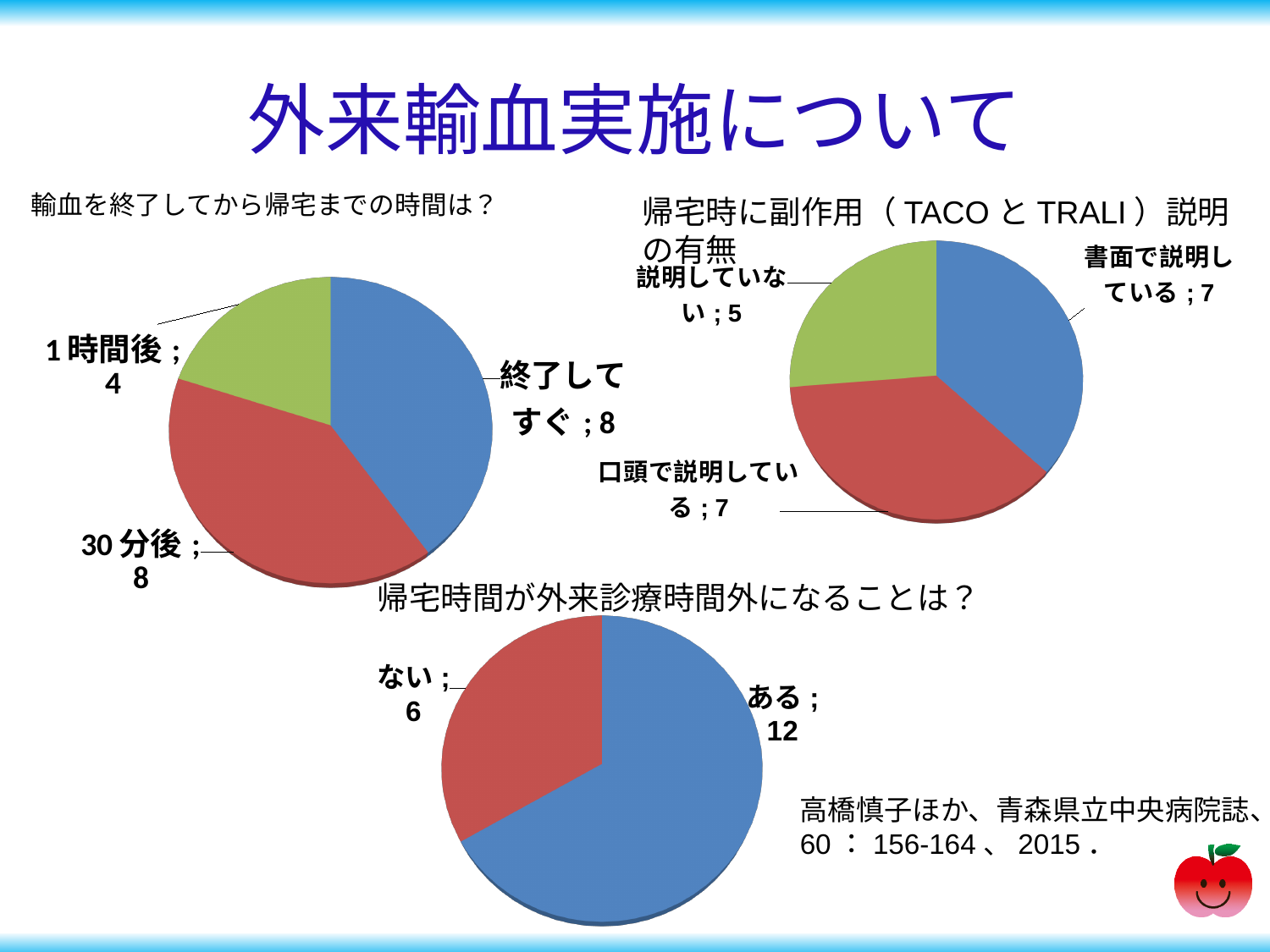

# 外来輸血実施について
輸血を終了してから帰宅までの時間は？

帰宅時に副作用（TACOとTRALI）説明の有無

[unsupported chart]

[unsupported chart]

帰宅時間が外来診療時間外になることは？

[unsupported chart]

高橋慎子ほか、青森県立中央病院誌、60：156‐164、2015．